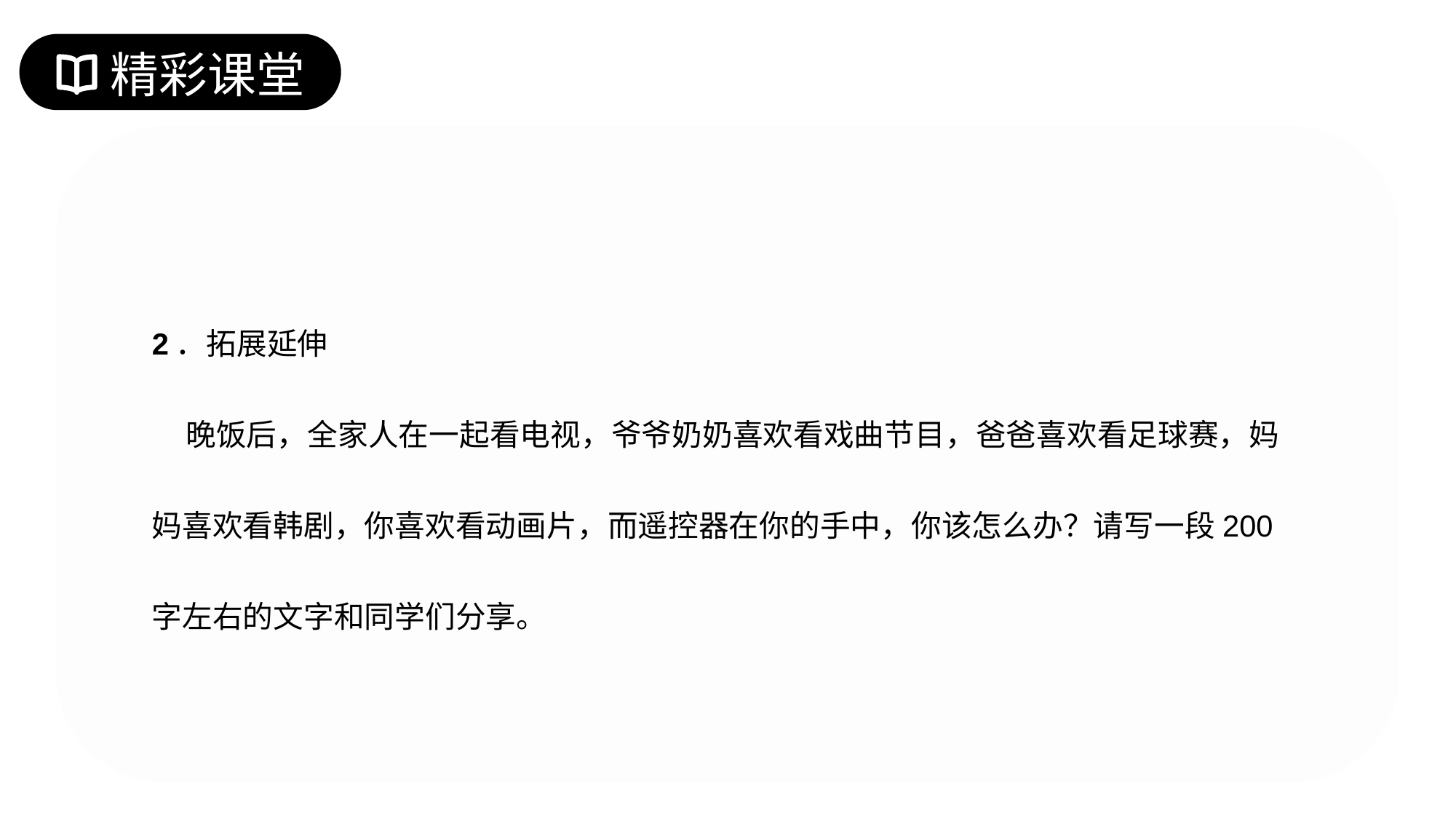

精彩课堂

2．拓展延伸
    晚饭后，全家人在一起看电视，爷爷奶奶喜欢看戏曲节目，爸爸喜欢看足球赛，妈妈喜欢看韩剧，你喜欢看动画片，而遥控器在你的手中，你该怎么办？请写一段200字左右的文字和同学们分享。